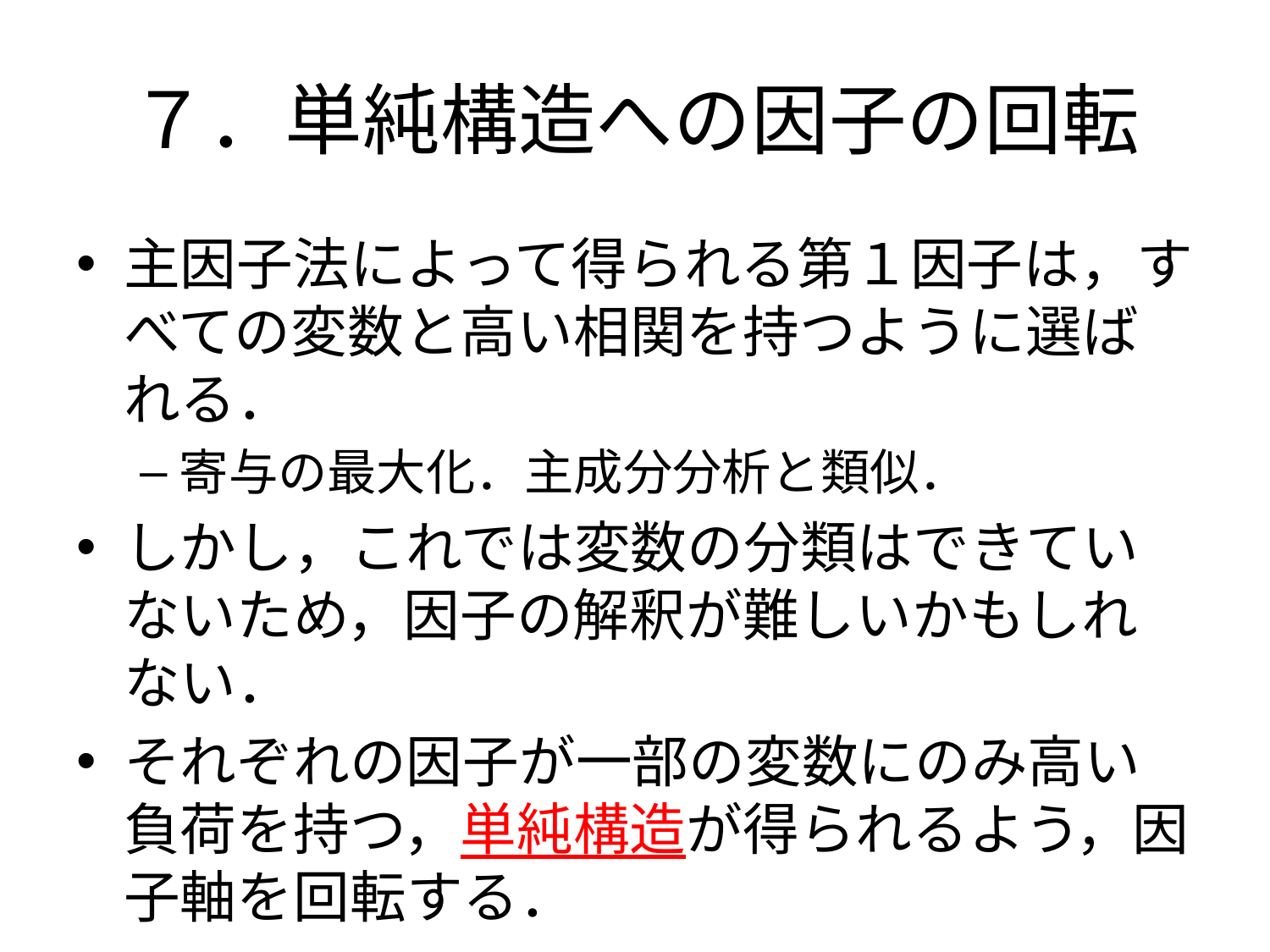

# ７．単純構造への因子の回転
主因子法によって得られる第１因子は，すべての変数と高い相関を持つように選ばれる．
寄与の最大化．主成分分析と類似．
しかし，これでは変数の分類はできていないため，因子の解釈が難しいかもしれない．
それぞれの因子が一部の変数にのみ高い負荷を持つ，単純構造が得られるよう，因子軸を回転する．